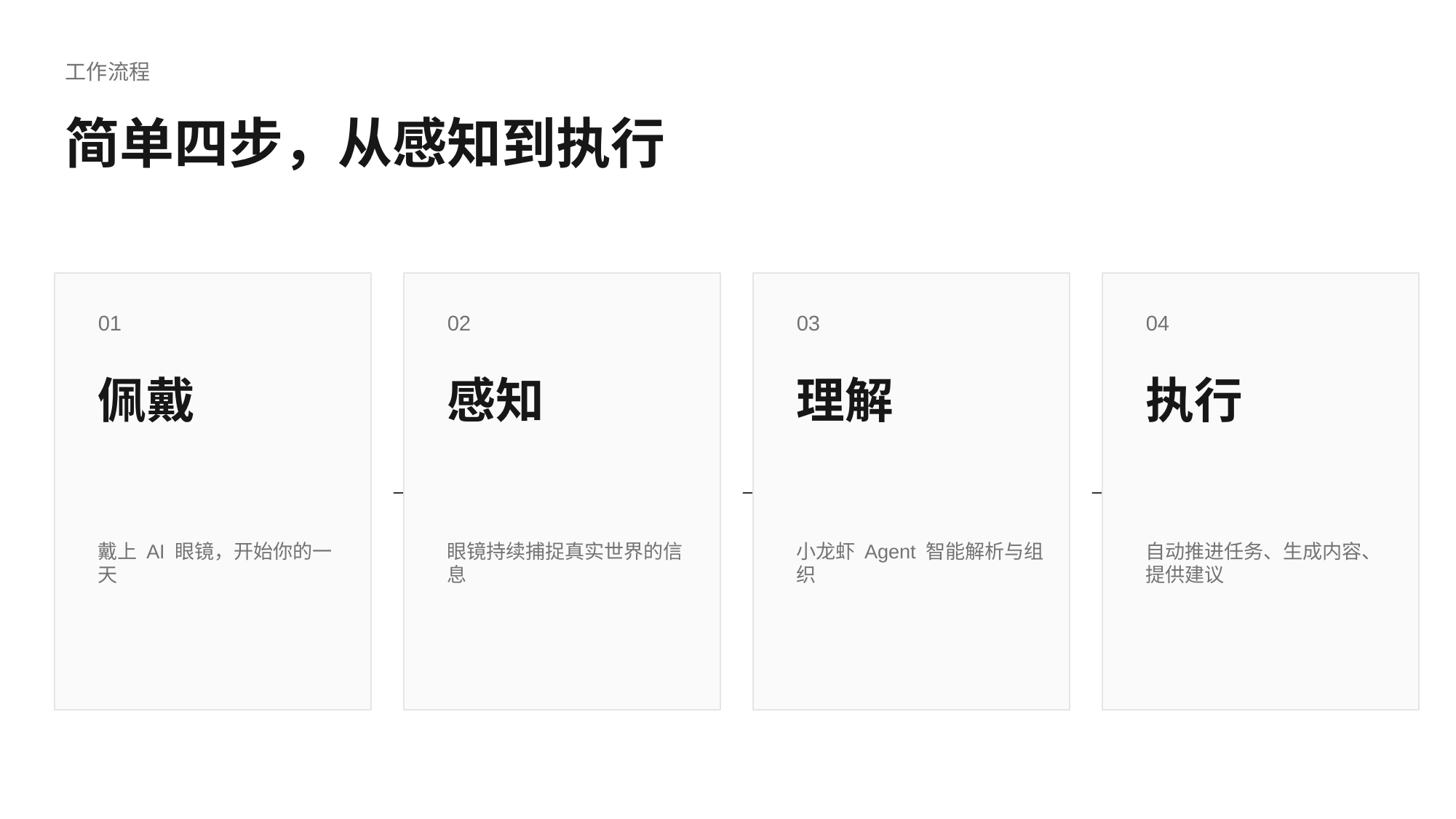

工作流程
简单四步，从感知到执行

01
02
03
04
佩戴
感知
理解
执行
→
→
→
戴上 AI 眼镜，开始你的一天
眼镜持续捕捉真实世界的信息
小龙虾 Agent 智能解析与组织
自动推进任务、生成内容、提供建议